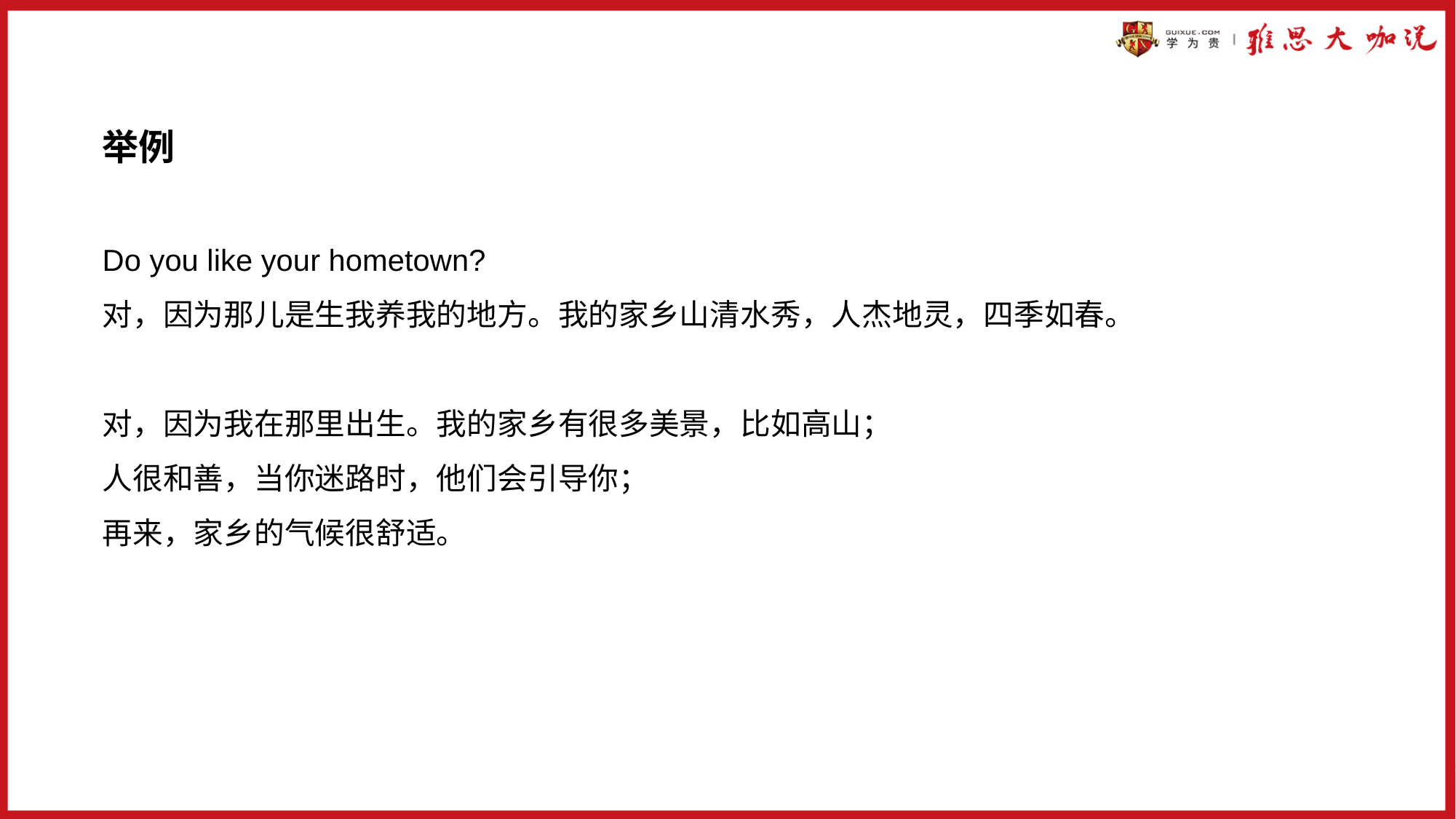

举例

Do you like your hometown?
对，因为那儿是生我养我的地方。我的家乡山清水秀，人杰地灵，四季如春。

对，因为我在那里出生。我的家乡有很多美景，比如高山；
人很和善，当你迷路时，他们会引导你；
再来，家乡的气候很舒适。